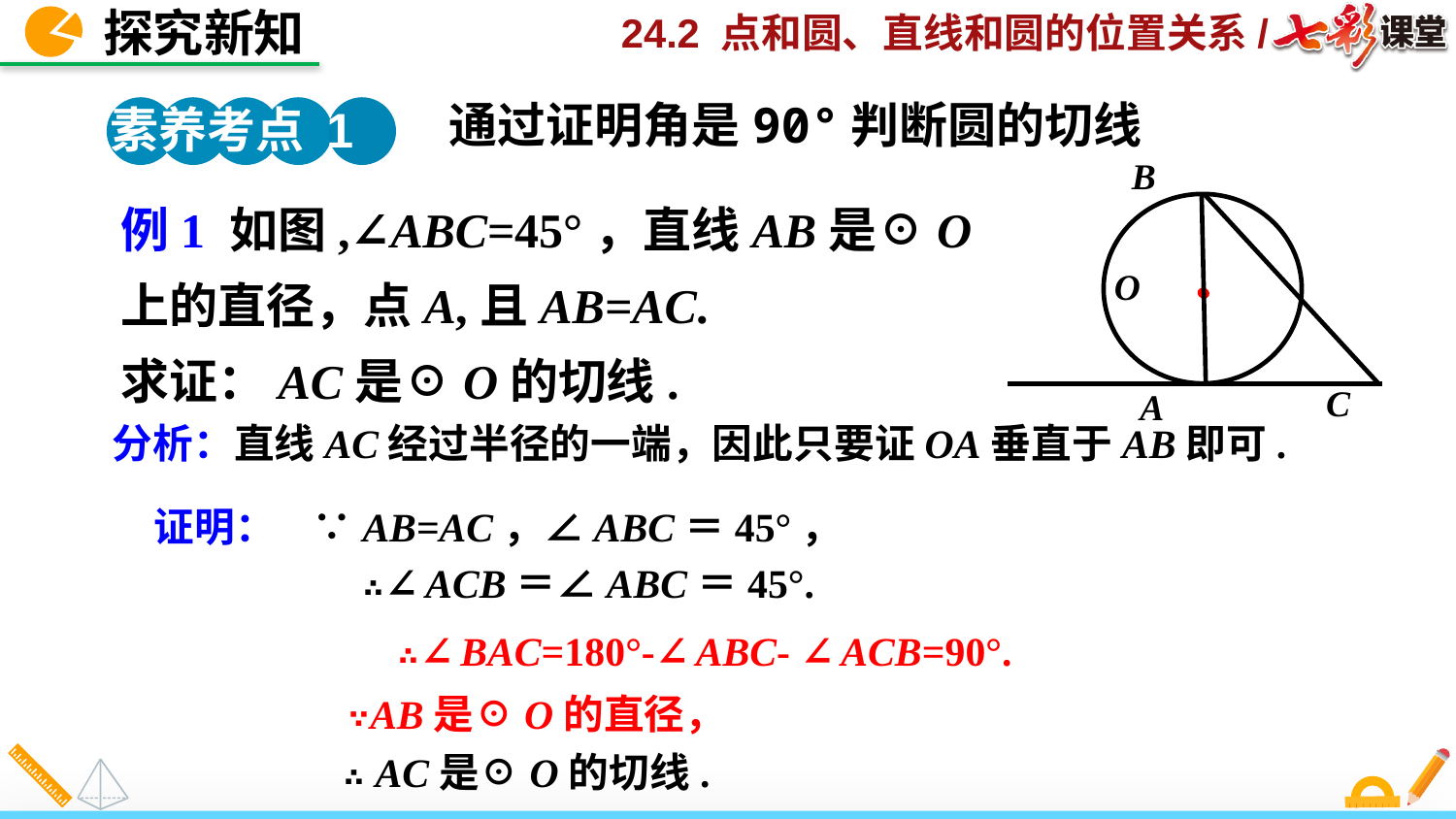

探究新知

通过证明角是90°判断圆的切线
素养考点 1

B
O
C
A
例1 如图,∠ABC=45°，直线AB是☉O上的直径，点A,且AB=AC.
求证：AC是☉O的切线.

分析：直线AC经过半径的一端，因此只要证OA垂直于AB即可.
证明：    ∵AB=AC，∠ABC＝45°，
∴∠ACB＝∠ABC＝45°.
∴∠BAC=180°-∠ABC- ∠ACB=90°.
∵AB是☉O的直径，
∴ AC是☉O的切线.